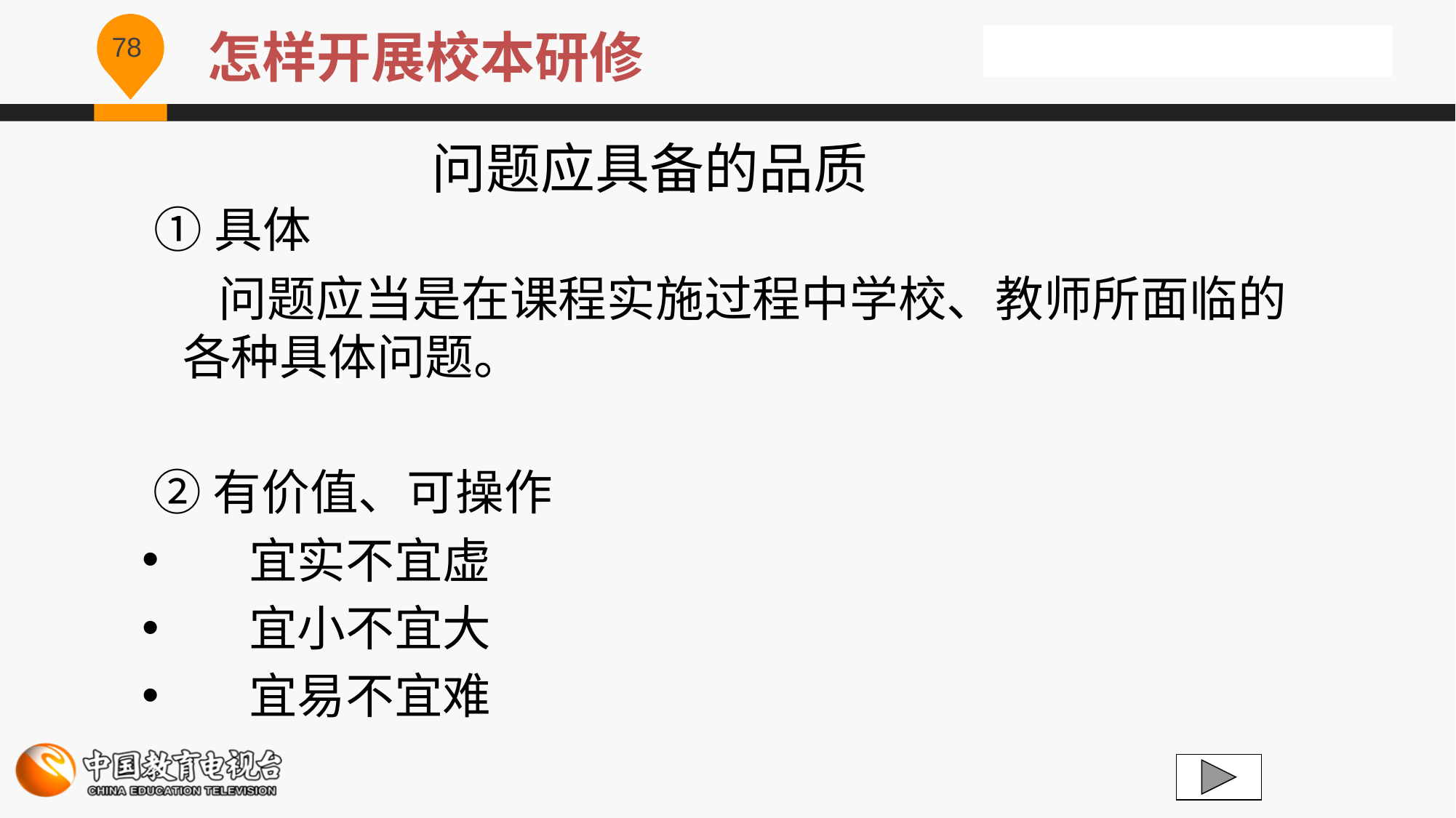

怎样开展校本研修
# 问题应具备的品质
 ①具体
      问题应当是在课程实施过程中学校、教师所面临的各种具体问题。

 ②有价值、可操作
     宜实不宜虚
     宜小不宜大
     宜易不宜难